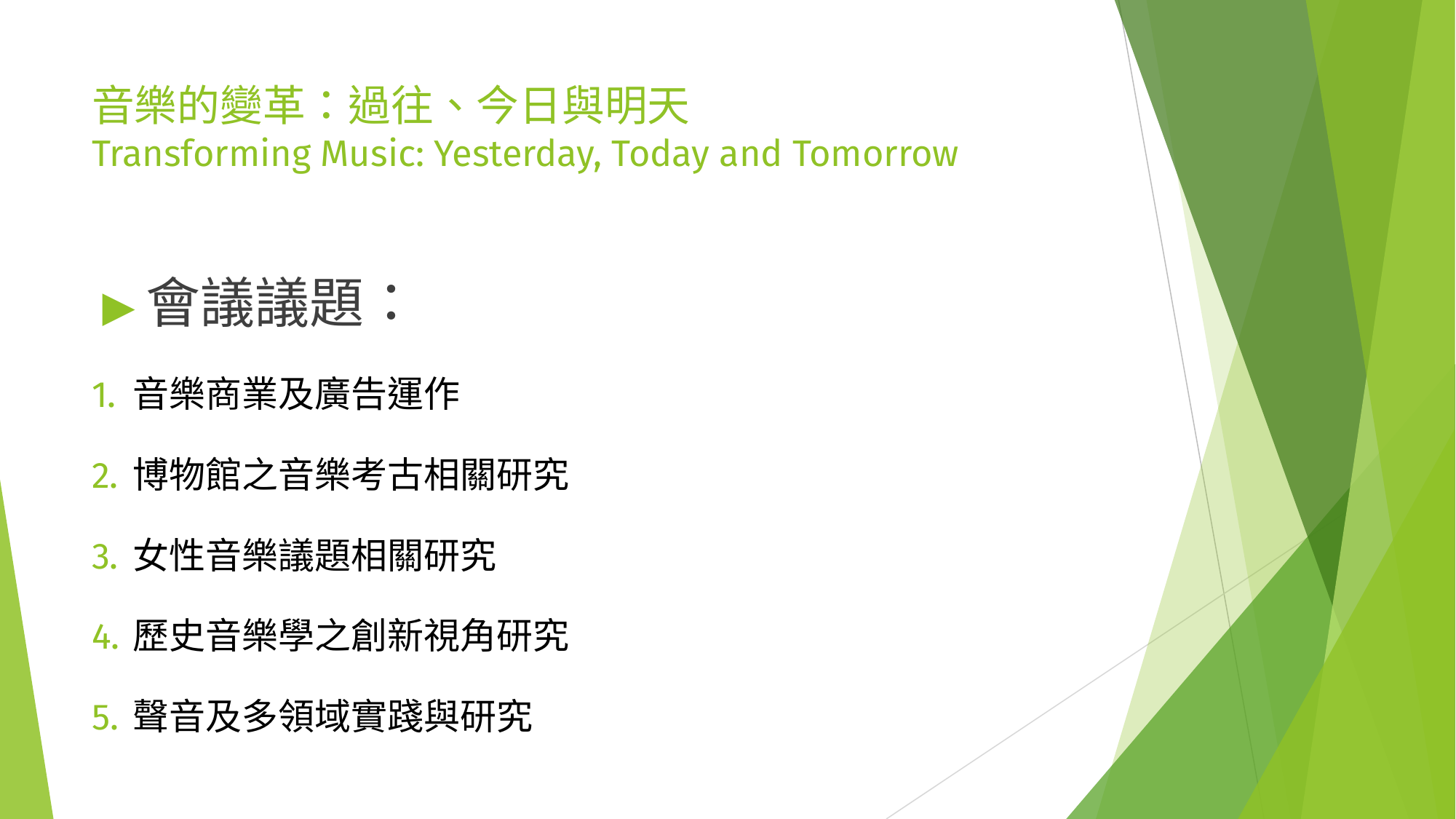

# 音樂的變革：過往、今日與明天 Transforming Music: Yesterday, Today and Tomorrow
會議議題：
音樂商業及廣告運作
博物館之音樂考古相關研究
女性音樂議題相關研究
歷史音樂學之創新視角研究
聲音及多領域實踐與研究